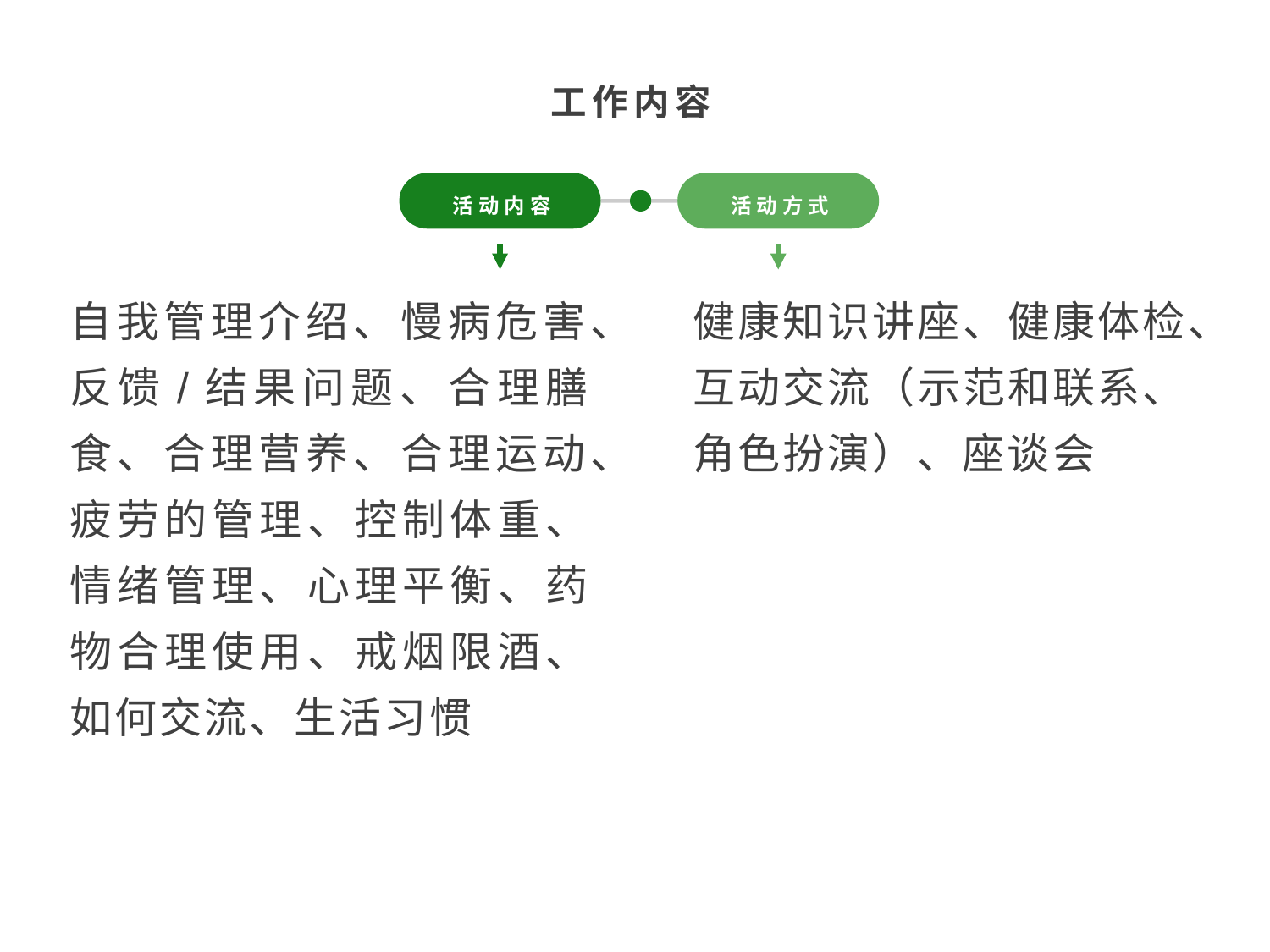

工作内容

活动内容
活动方式

自我管理介绍、慢病危害、反馈/结果问题、合理膳食、合理营养、合理运动、疲劳的管理、控制体重、情绪管理、心理平衡、药物合理使用、戒烟限酒、如何交流、生活习惯
健康知识讲座、健康体检、互动交流（示范和联系、角色扮演）、座谈会